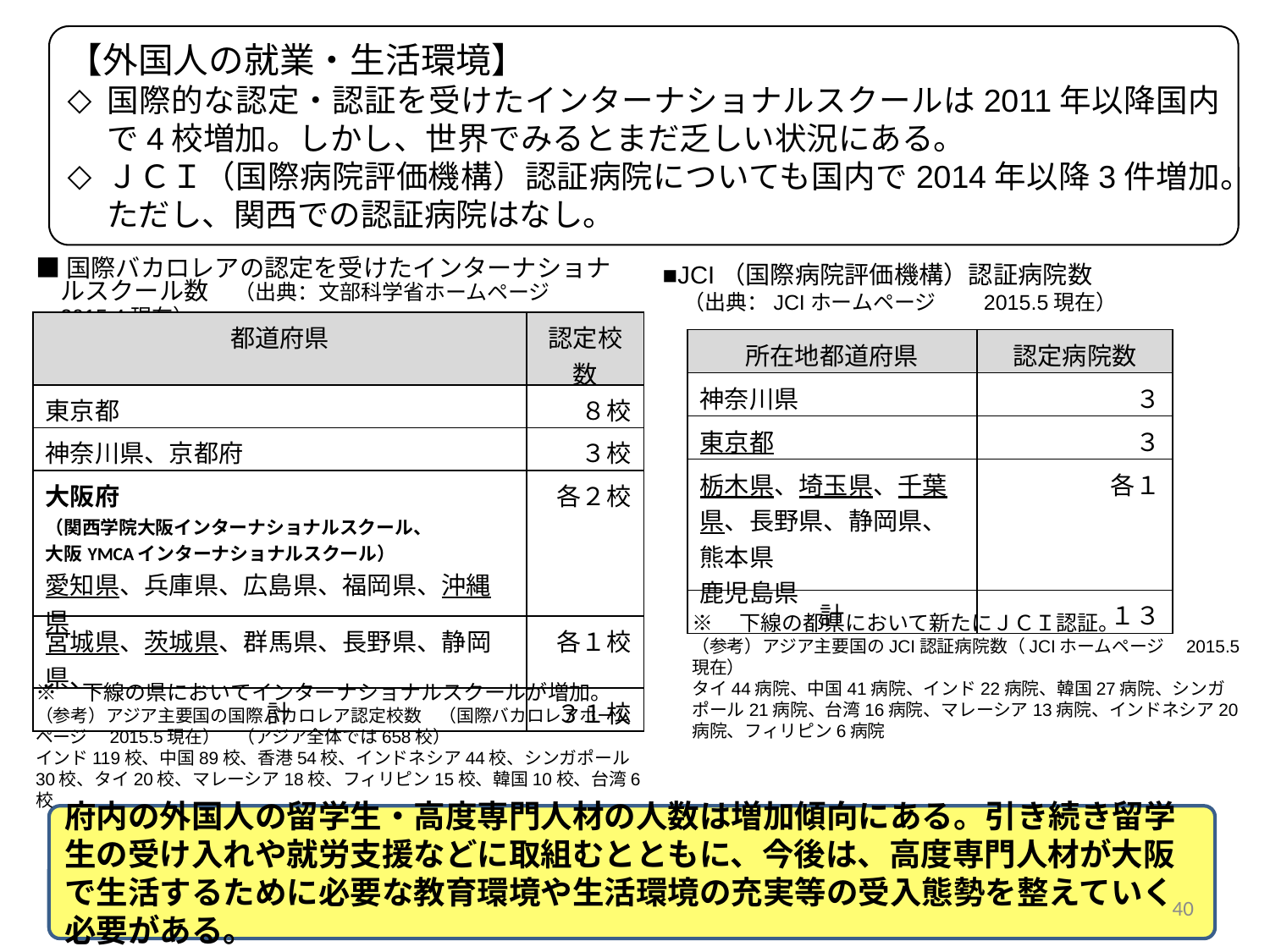

【外国人の就業・生活環境】
国際的な認定・認証を受けたインターナショナルスクールは2011年以降国内で4校増加。しかし、世界でみるとまだ乏しい状況にある。
ＪＣＩ（国際病院評価機構）認証病院についても国内で2014年以降3件増加。ただし、関西での認証病院はなし。
■国際バカロレアの認定を受けたインターナショナルスクール数　（出典：文部科学省ホームページ　　2015.4現在）
■JCI（国際病院評価機構）認証病院数
　（出典：JCIホームページ　　2015.5現在）
| 都道府県 | 認定校数 |
| --- | --- |
| 東京都 | ８校 |
| 神奈川県、京都府 | ３校 |
| 大阪府 （関西学院大阪インターナショナルスクール、 大阪YMCAインターナショナルスクール） 愛知県、兵庫県、広島県、福岡県、沖縄県 | 各２校 |
| 宮城県、茨城県、群馬県、長野県、静岡県、 | 各１校 |
| 計 | ３１校 |
| 所在地都道府県 | 認定病院数 |
| --- | --- |
| 神奈川県 | ３ |
| 東京都 | ３ |
| 栃木県、埼玉県、千葉県、長野県、静岡県、熊本県 鹿児島県 | 各１ |
| 計 | １３ |
※　下線の都県において新たにＪＣＩ認証。
（参考）アジア主要国のJCI認証病院数（JCIホームページ　2015.5現在）
タイ44病院、中国41病院、インド22病院、韓国27病院、シンガポール21病院、台湾16病院、マレーシア13病院、インドネシア20病院、フィリピン6病院
※　下線の県においてインターナショナルスクールが増加。
（参考）アジア主要国の国際バカロレア認定校数　（国際バカロレアホームページ　2015.5現在）　（アジア全体では658校）
インド119校、中国89校、香港54校、インドネシア44校、シンガポール30校、タイ20校、マレーシア18校、フィリピン15校、韓国10校、台湾6校
府内の外国人の留学生・高度専門人材の人数は増加傾向にある。引き続き留学生の受け入れや就労支援などに取組むとともに、今後は、高度専門人材が大阪で生活するために必要な教育環境や生活環境の充実等の受入態勢を整えていく必要がある。
40